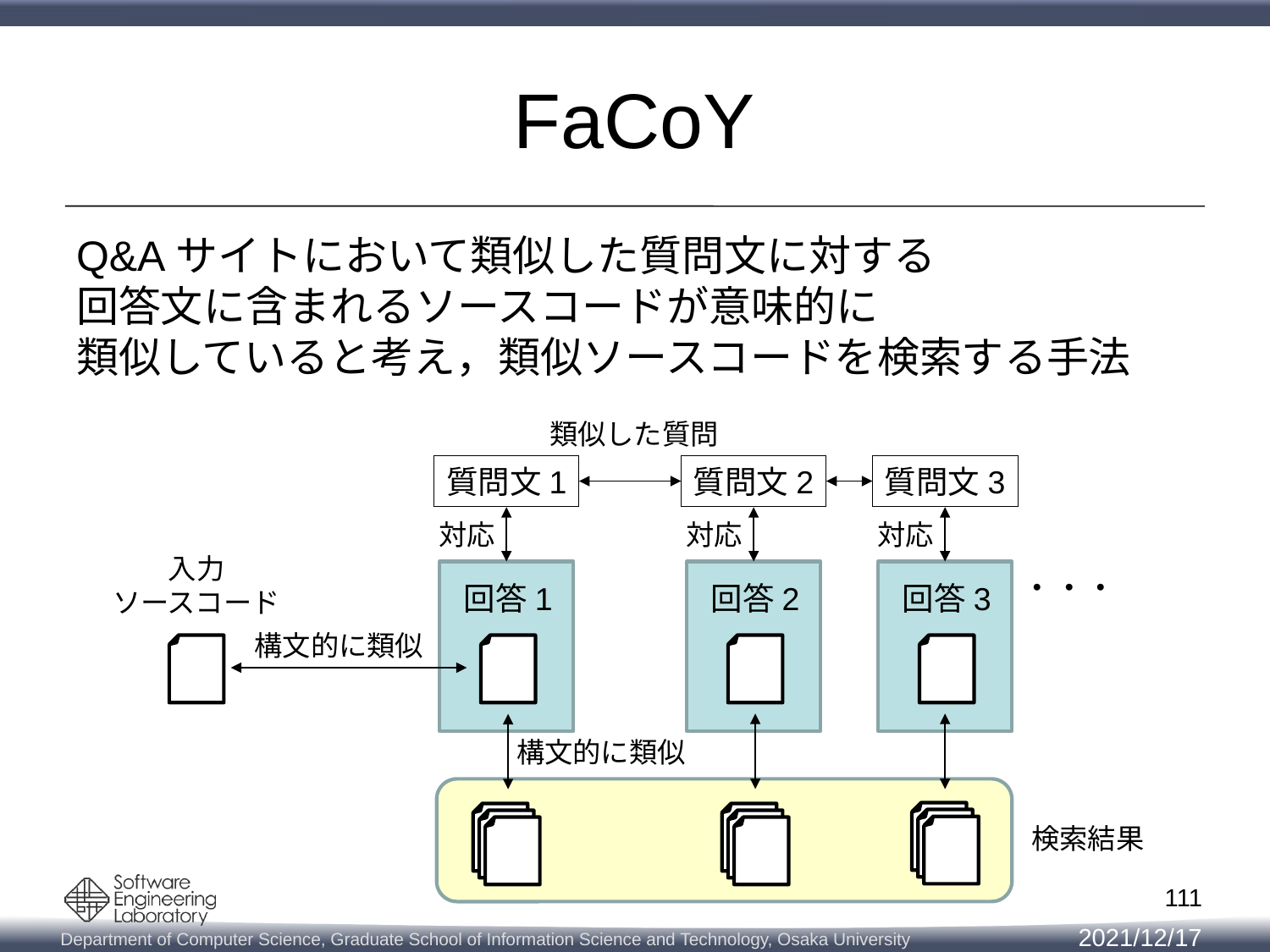

# FaCoY
Q&Aサイトにおいて類似した質問文に対する
回答文に含まれるソースコードが意味的に
類似していると考え，類似ソースコードを検索する手法

類似した質問
質問文1
対応

回答1

質問文2
対応

回答2

質問文3
対応

回答3

入力
ソースコード
・・・
構文的に類似

構文的に類似

検索結果
111
2021/12/17